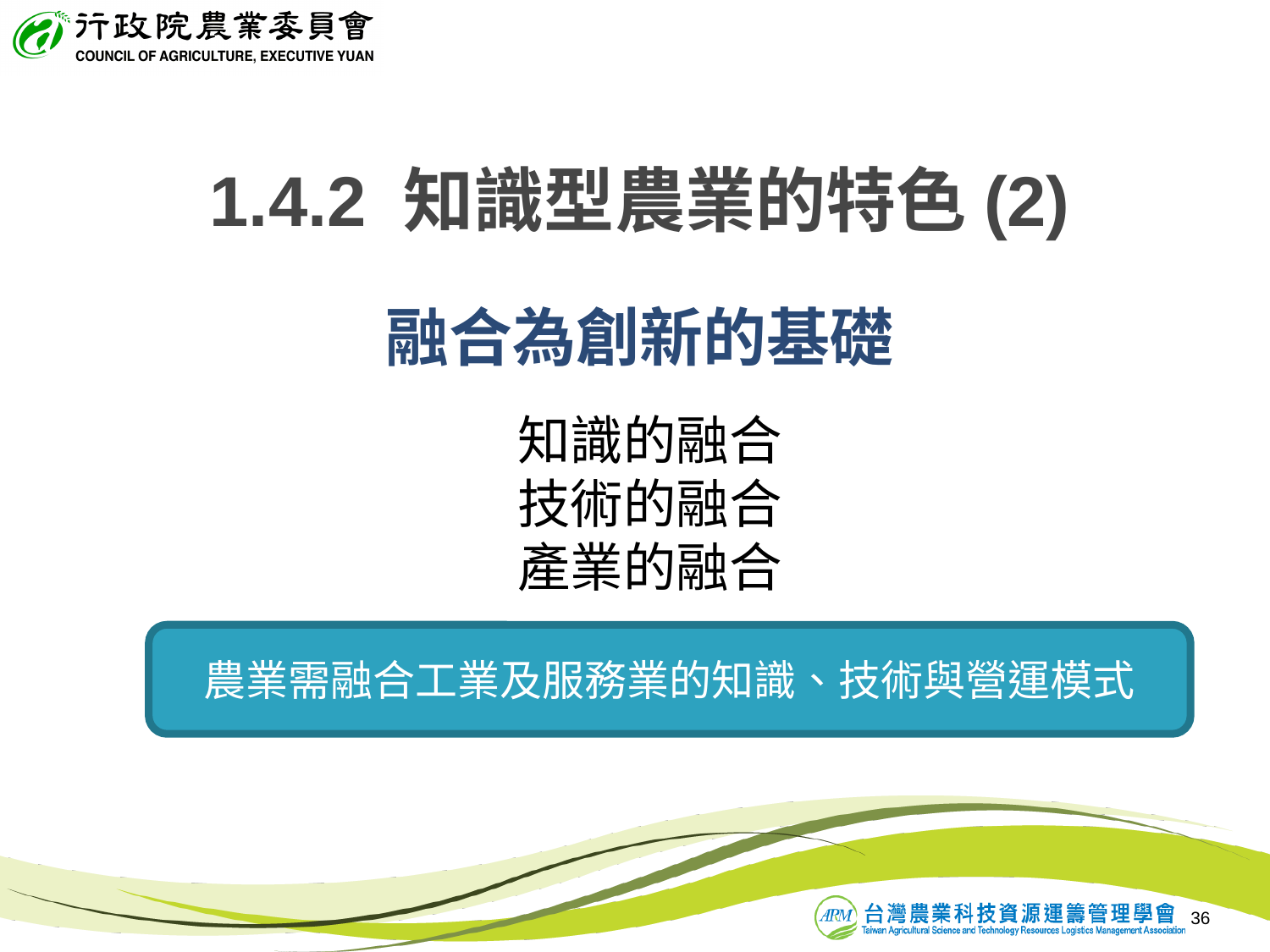

1.4.2 知識型農業的特色(2)
融合為創新的基礎
知識的融合
技術的融合
產業的融合
農業需融合工業及服務業的知識、技術與營運模式
36